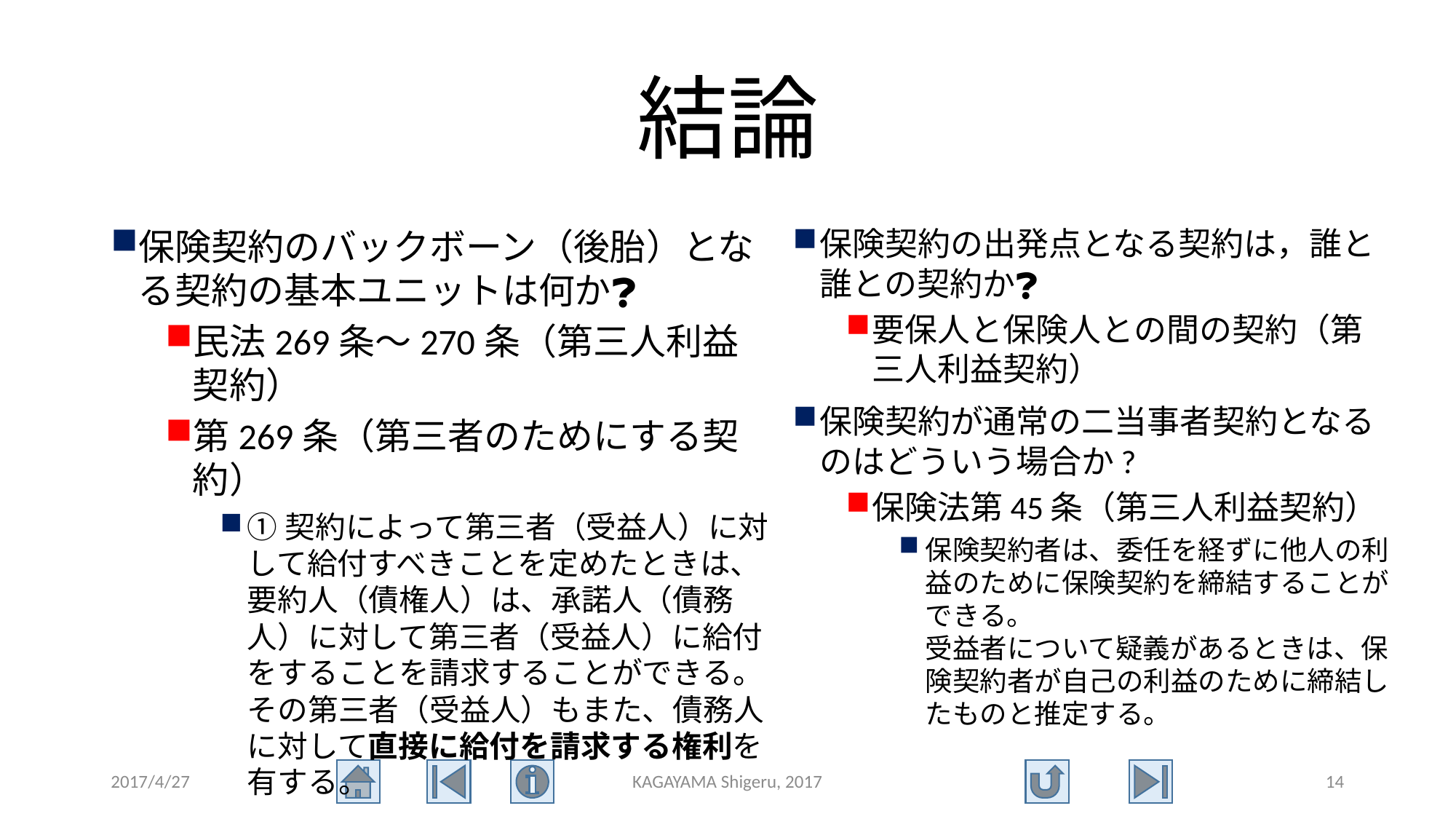

# 結論
保険契約のバックボーン（後胎）となる契約の基本ユニットは何か❓
民法269条～270条（第三人利益契約）
第269条（第三者のためにする契約）
①契約によって第三者（受益人）に対して給付すべきことを定めたときは、要約人（債権人）は、承諾人（債務人）に対して第三者（受益人）に給付をすることを請求することができる。その第三者（受益人）もまた、債務人に対して直接に給付を請求する権利を有する。
保険契約の出発点となる契約は，誰と誰との契約か❓
要保人と保険人との間の契約（第三人利益契約）
保険契約が通常の二当事者契約となるのはどういう場合か?
保険法第45条（第三人利益契約）
保険契約者は、委任を経ずに他人の利益のために保険契約を締結することができる。
受益者について疑義があるときは、保険契約者が自己の利益のために締結したものと推定する。
2017/4/27
KAGAYAMA Shigeru, 2017
14